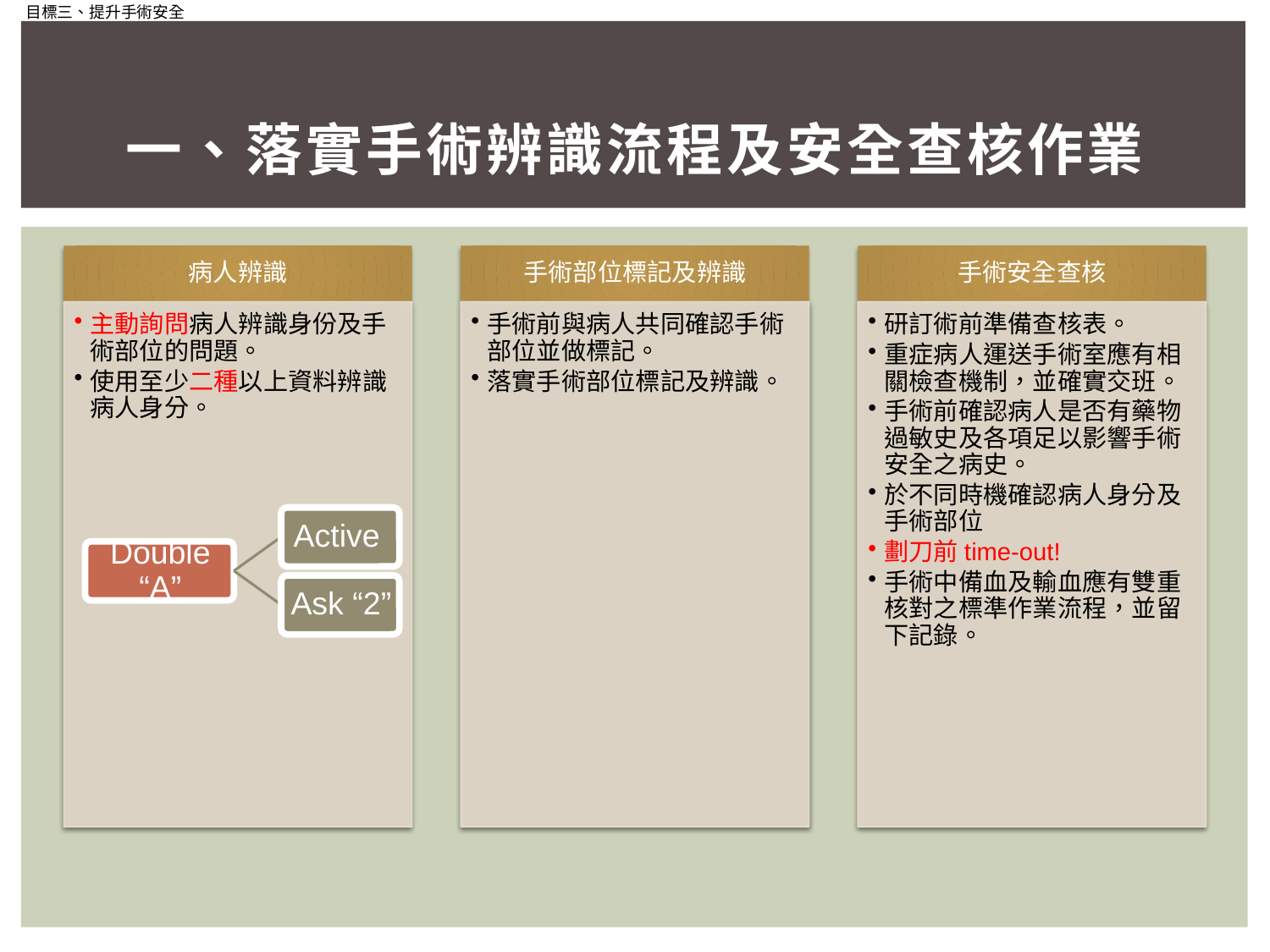

# 一、落實手術辨識流程及安全查核作業
病人辨識
主動詢問病人辨識身份及手術部位的問題。
使用至少二種以上資料辨識病人身分。
手術部位標記及辨識
手術前與病人共同確認手術部位並做標記。
落實手術部位標記及辨識。
手術安全查核
研訂術前準備查核表。
重症病人運送手術室應有相關檢查機制，並確實交班。
手術前確認病人是否有藥物過敏史及各項足以影響手術安全之病史。
於不同時機確認病人身分及手術部位
劃刀前time-out!
手術中備血及輸血應有雙重核對之標準作業流程，並留下記錄。
Double “A”

Active

Ask “2”